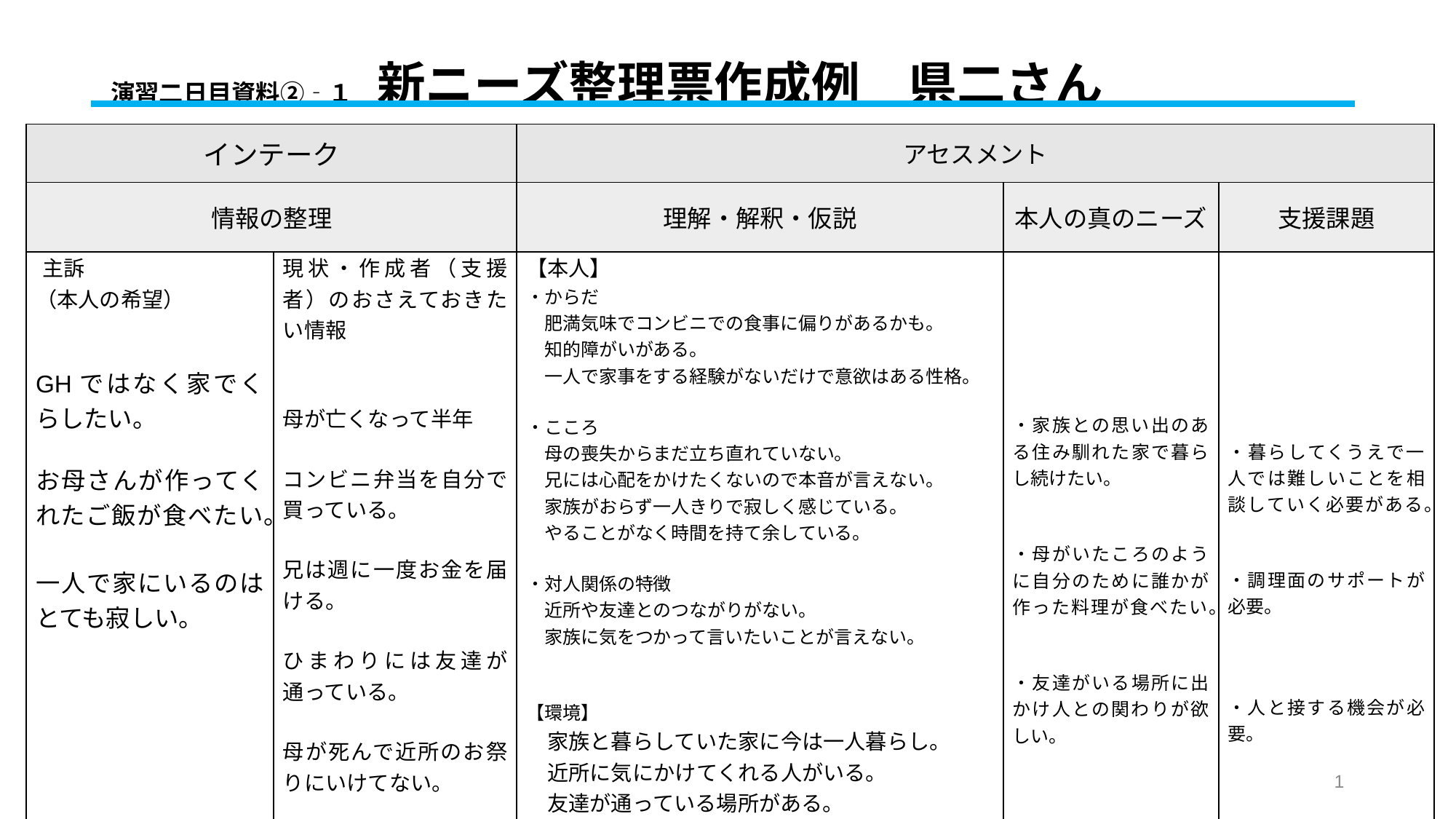

演習二日目資料②‐１　新ニーズ整理票作成例　県二さん
| インテーク |  | アセスメント |  |  |
| --- | --- | --- | --- | --- |
| 情報の整理 |  | 理解・解釈・仮説 | 本人の真のニーズ | 支援課題 |
| 主訴 （本人の希望） GHではなく家でくらしたい。 お母さんが作ってくれたご飯が食べたい。 一人で家にいるのはとても寂しい。 | 現状・作成者（支援者）のおさえておきたい情報 母が亡くなって半年 コンビニ弁当を自分で買っている。 兄は週に一度お金を届ける。 ひまわりには友達が通っている。 母が死んで近所のお祭りにいけてない。 | 【本人】 ・からだ 　肥満気味でコンビニでの食事に偏りがあるかも。　 　知的障がいがある。 　一人で家事をする経験がないだけで意欲はある性格。 ・こころ 　母の喪失からまだ立ち直れていない。 　兄には心配をかけたくないので本音が言えない。 　家族がおらず一人きりで寂しく感じている。 　やることがなく時間を持て余している。 ・対人関係の特徴 　近所や友達とのつながりがない。 　家族に気をつかって言いたいことが言えない。 【環境】 　家族と暮らしていた家に今は一人暮らし。 　近所に気にかけてくれる人がいる。 　友達が通っている場所がある。 　なにもやることがないのでゲームと 　プラモをするしかない。 | ・家族との思い出のある住み馴れた家で暮らし続けたい。 ・母がいたころのように自分のために誰かが作った料理が食べたい。 ・友達がいる場所に出かけ人との関わりが欲しい。 | ・暮らしてくうえで一人では難しいことを相談していく必要がある。 ・調理面のサポートが必要。 ・人と接する機会が必要。 |
1